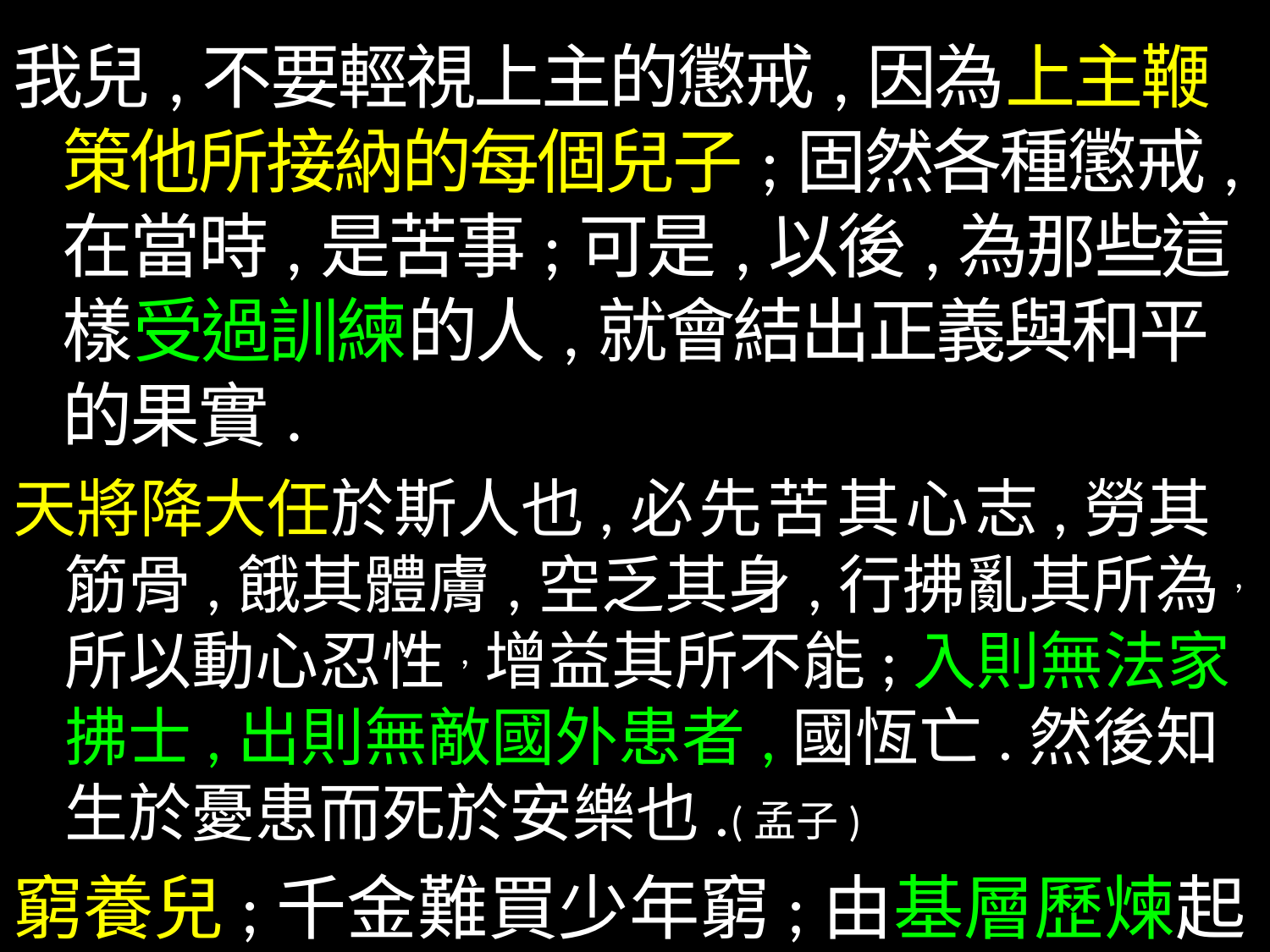

我兒,不要輕視上主的懲戒,因為上主鞭策他所接納的每個兒子;固然各種懲戒,在當時,是苦事;可是,以後,為那些這樣受過訓練的人,就會結出正義與和平的果實.
天將降大任於斯人也,必先苦其心志,勞其筋骨,餓其體膚,空乏其身,行拂亂其所為,所以動心忍性,增益其所不能;入則無法家拂士,出則無敵國外患者,國恆亡.然後知生於憂患而死於安樂也.(孟子)
窮養兒;千金難買少年窮;由基層歷煉起